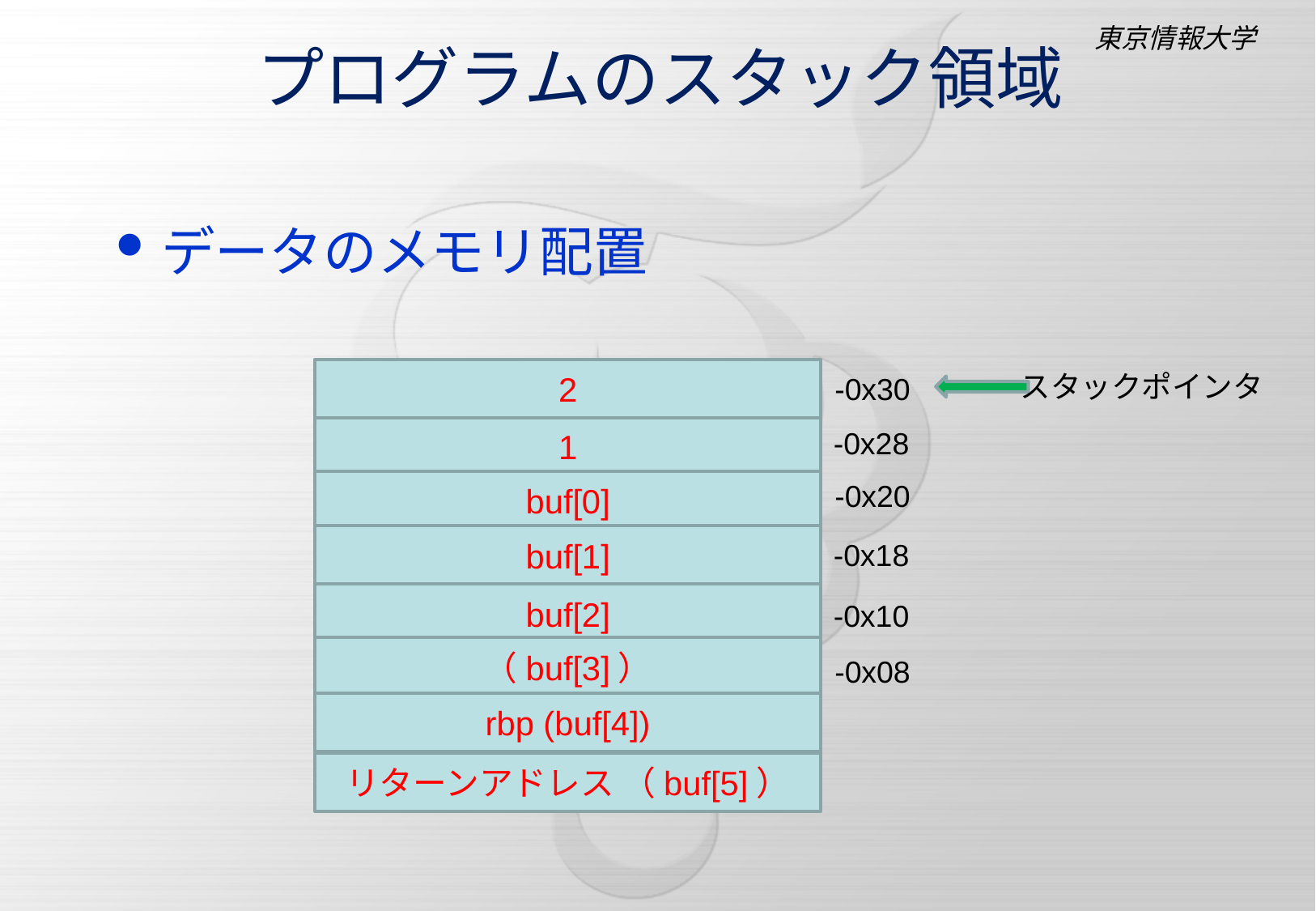

# プログラムのスタック領域
データのメモリ配置
2
スタックポインタ
-0x30

1
-0x28
buf[0]
-0x20
buf[1]
-0x18
buf[2]
-0x10
（buf[3]）
-0x08
rbp (buf[4])
リターンアドレス （buf[5]）